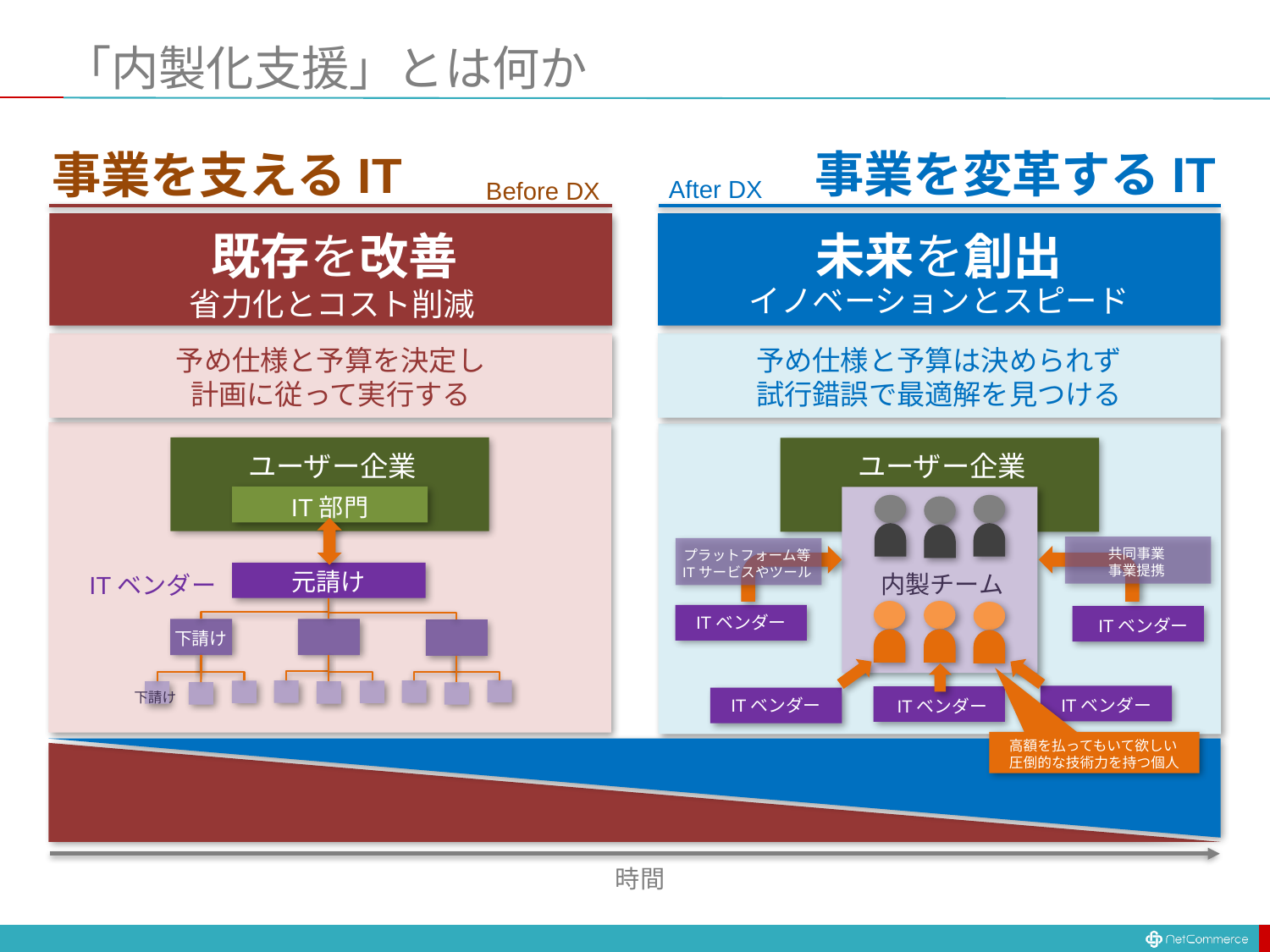

# 「内製化支援」とは何か
事業を変革するIT
事業を支えるIT
After DX
Before DX

既存を改善
未来を創出
イノベーションとスピード
省力化とコスト削減

予め仕様と予算を決定し
計画に従って実行する
予め仕様と予算は決められず
試行錯誤で最適解を見つける

ユーザー企業
ユーザー企業
IT部門

共同事業
事業提携
プラットフォーム等
ITサービスやツール

元請け

内製チーム
ITベンダー

ITベンダー

ITベンダー

下請け

下請け

ITベンダー
ITベンダー
ITベンダー
高額を払ってもいて欲しい
圧倒的な技術力を持つ個人

 時間